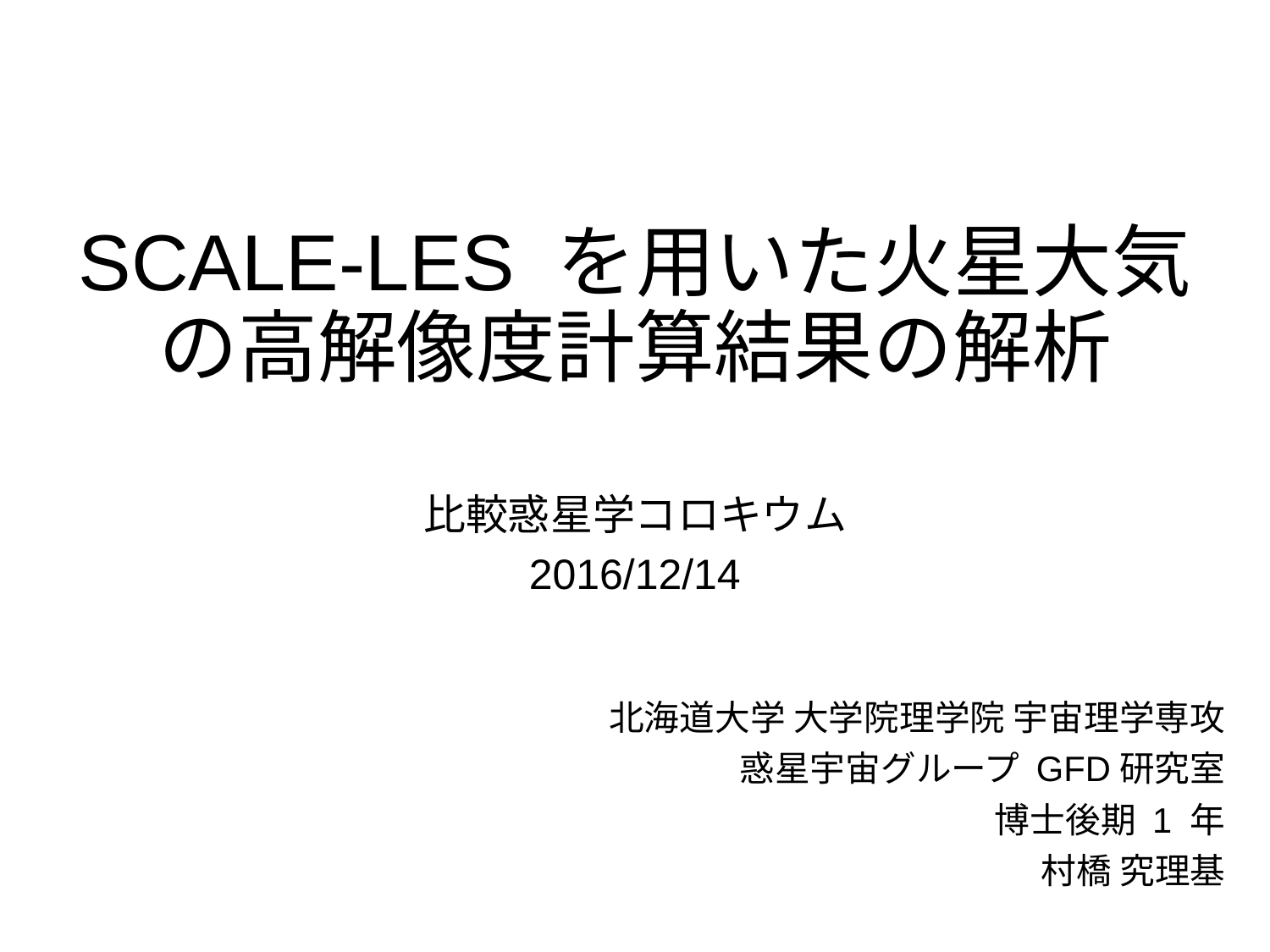

# SCALE-LES を用いた火星大気の高解像度計算結果の解析
比較惑星学コロキウム
2016/12/14
北海道大学 大学院理学院 宇宙理学専攻
惑星宇宙グループ GFD研究室
博士後期 1 年
村橋 究理基